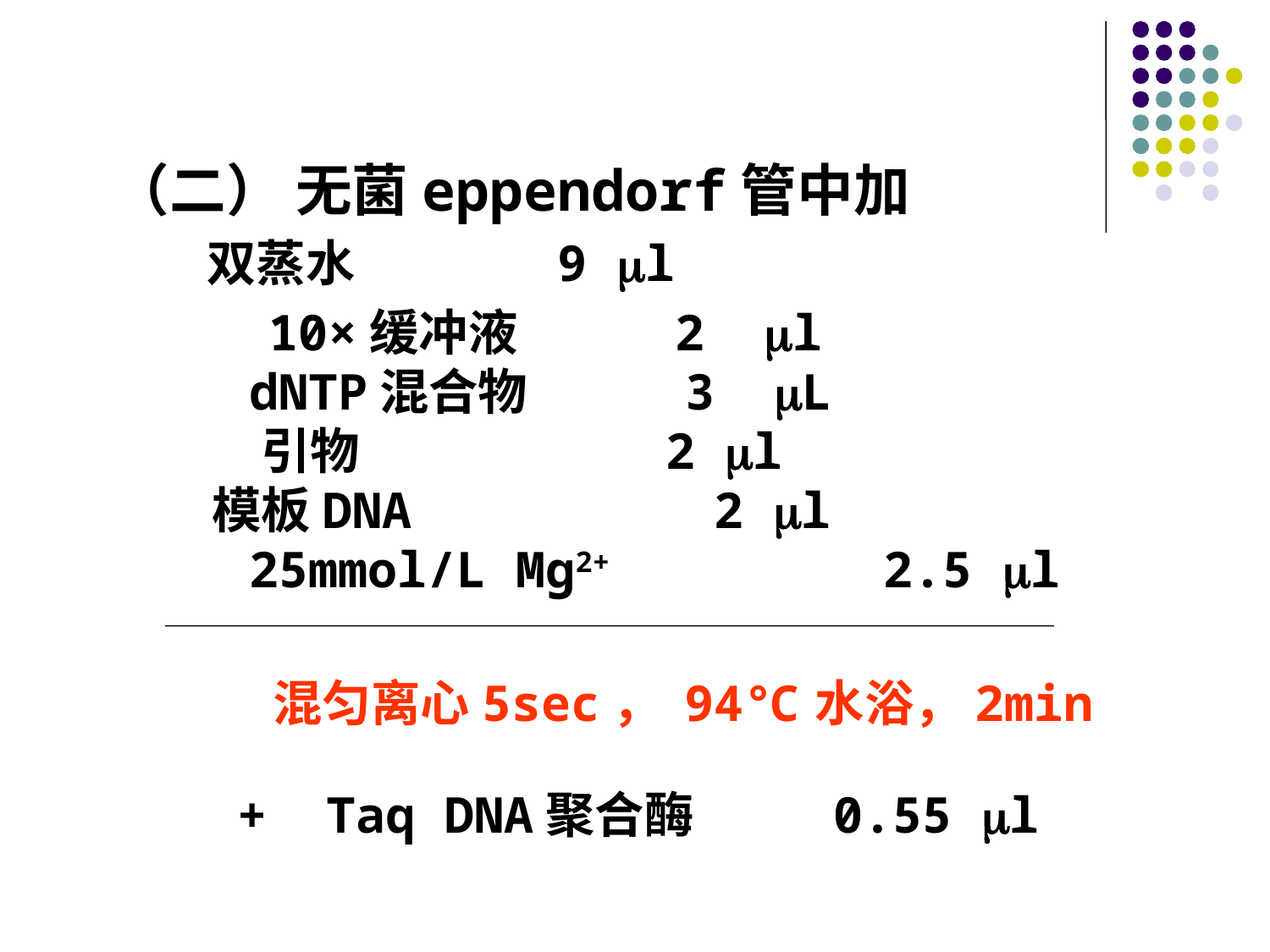

（二） 无菌eppendorf管中加
    双蒸水                 9 μl
    10×缓冲液             2  μl
  dNTP混合物             3  μL
  引物 　　　            2 μl 　
  模板DNA 　　　         2 μl
  25mmol/L Mg2+                2.5 μl

   混匀离心5sec， 94℃水浴，2min
 +  Taq DNA聚合酶 　      0.55 μl